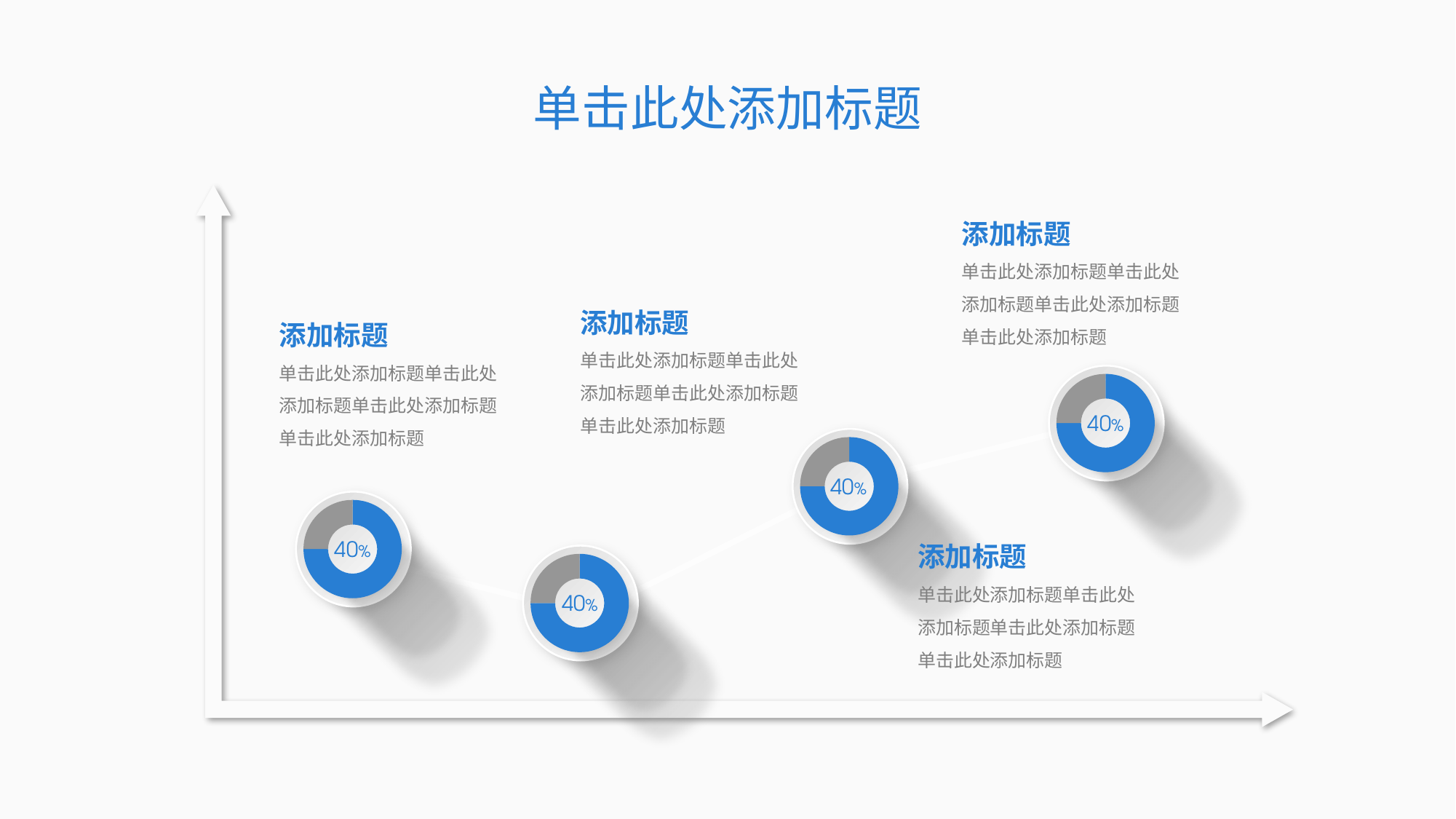

添加标题
单击此处添加标题单击此处添加标题单击此处添加标题单击此处添加标题
添加标题
单击此处添加标题单击此处添加标题单击此处添加标题单击此处添加标题
添加标题
单击此处添加标题单击此处添加标题单击此处添加标题单击此处添加标题

### Chart

| Category | 销售额 |
|---|---|
| 产品1 | 75.0 |
| 产品2 | 25.0 |
40%

### Chart

| Category | 系列 1 |
|---|---|
| 类别 1 | 0.4 |
| 类别 2 | 0.2 |
| 类别 3 | 0.6 |
| 类别 4 | 0.8 |

### Chart

| Category | 销售额 |
|---|---|
| 产品1 | 75.0 |
| 产品2 | 25.0 |
40%

### Chart

| Category | 销售额 |
|---|---|
| 产品1 | 75.0 |
| 产品2 | 25.0 |
40%

### Chart

| Category | 销售额 |
|---|---|
| 产品1 | 75.0 |
| 产品2 | 25.0 |
40%
添加标题
单击此处添加标题单击此处添加标题单击此处添加标题单击此处添加标题